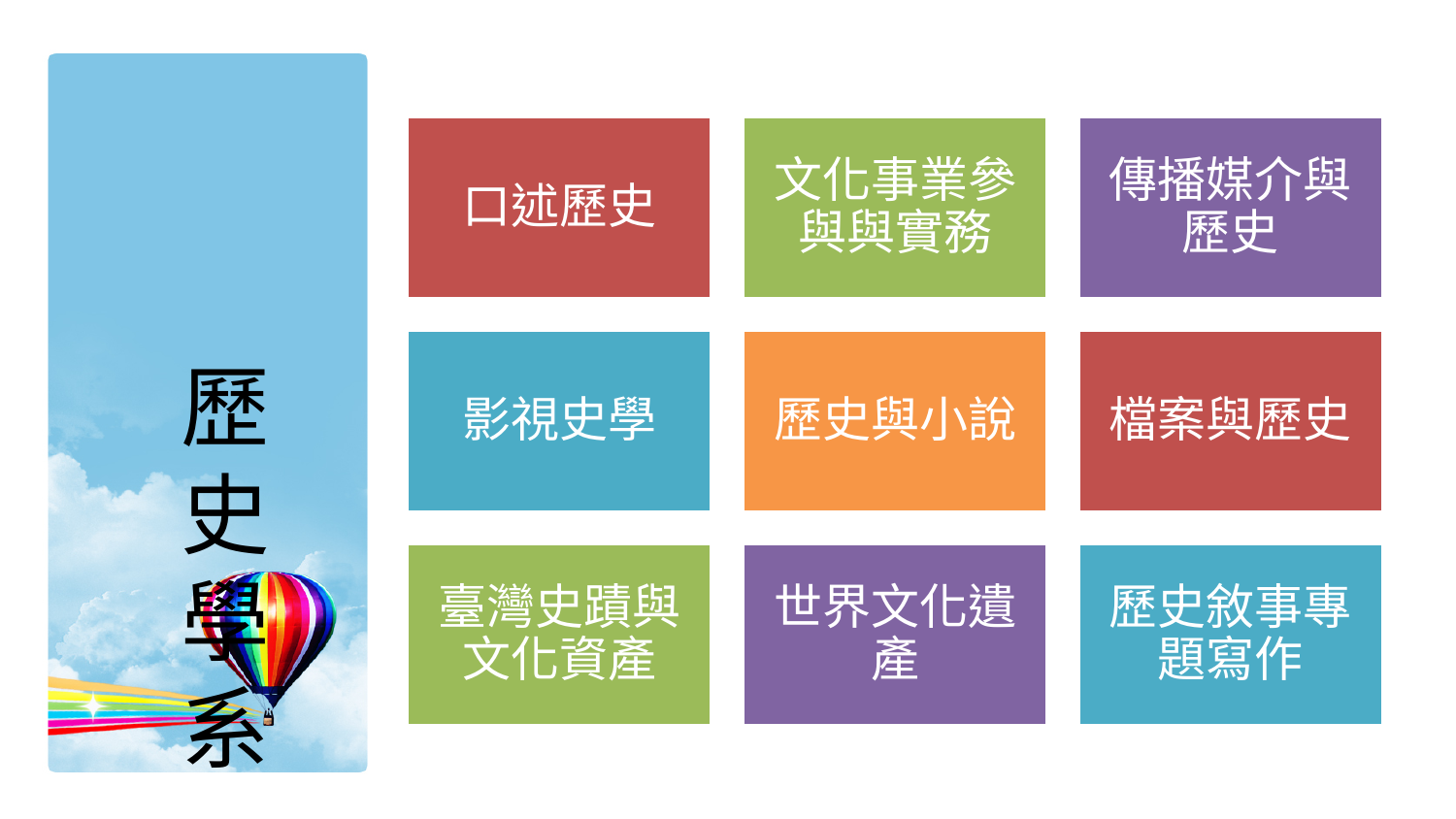

口述歷史
文化事業參與與實務
傳播媒介與歷史
影視史學
歷史與小說
檔案與歷史
臺灣史蹟與文化資產
世界文化遺產
歷史敘事專題寫作
# 歷史學系